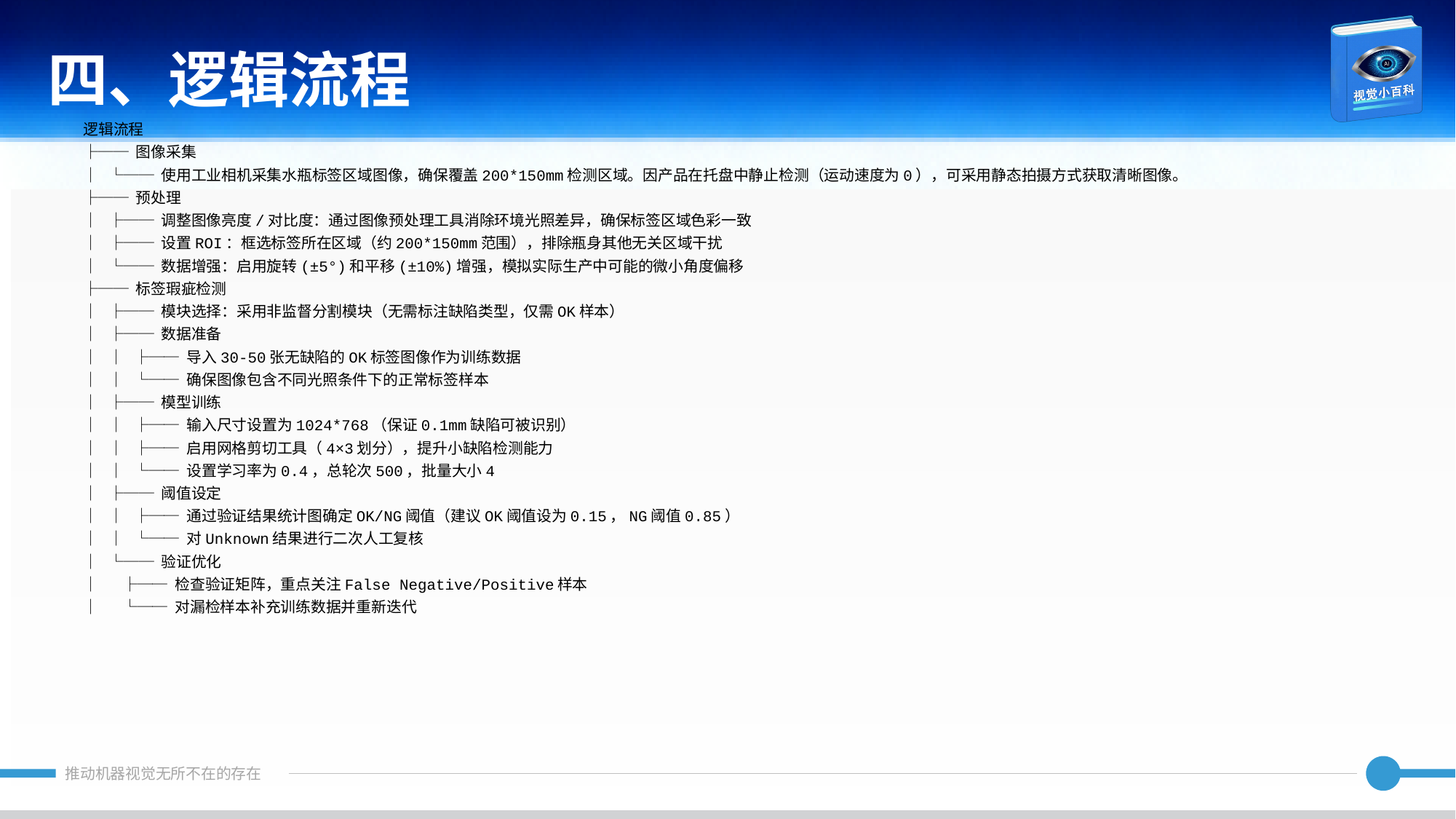

四、逻辑流程

逻辑流程
├── 图像采集
│   └── 使用工业相机采集水瓶标签区域图像，确保覆盖200*150mm检测区域。因产品在托盘中静止检测（运动速度为0），可采用静态拍摄方式获取清晰图像。
├── 预处理
│   ├── 调整图像亮度/对比度：通过图像预处理工具消除环境光照差异，确保标签区域色彩一致
│   ├── 设置ROI：框选标签所在区域（约200*150mm范围），排除瓶身其他无关区域干扰
│   └── 数据增强：启用旋转(±5°)和平移(±10%)增强，模拟实际生产中可能的微小角度偏移
├── 标签瑕疵检测
│   ├── 模块选择：采用非监督分割模块（无需标注缺陷类型，仅需OK样本）
│   ├── 数据准备
│   │   ├── 导入30-50张无缺陷的OK标签图像作为训练数据
│   │   └── 确保图像包含不同光照条件下的正常标签样本
│   ├── 模型训练
│   │   ├── 输入尺寸设置为1024*768（保证0.1mm缺陷可被识别）
│   │   ├── 启用网格剪切工具（4×3划分），提升小缺陷检测能力
│   │   └── 设置学习率为0.4，总轮次500，批量大小4
│   ├── 阈值设定
│   │   ├── 通过验证结果统计图确定OK/NG阈值（建议OK阈值设为0.15，NG阈值0.85）
│   │   └── 对Unknown结果进行二次人工复核
│   └── 验证优化
│       ├── 检查验证矩阵，重点关注False Negative/Positive样本
│       └── 对漏检样本补充训练数据并重新迭代
9